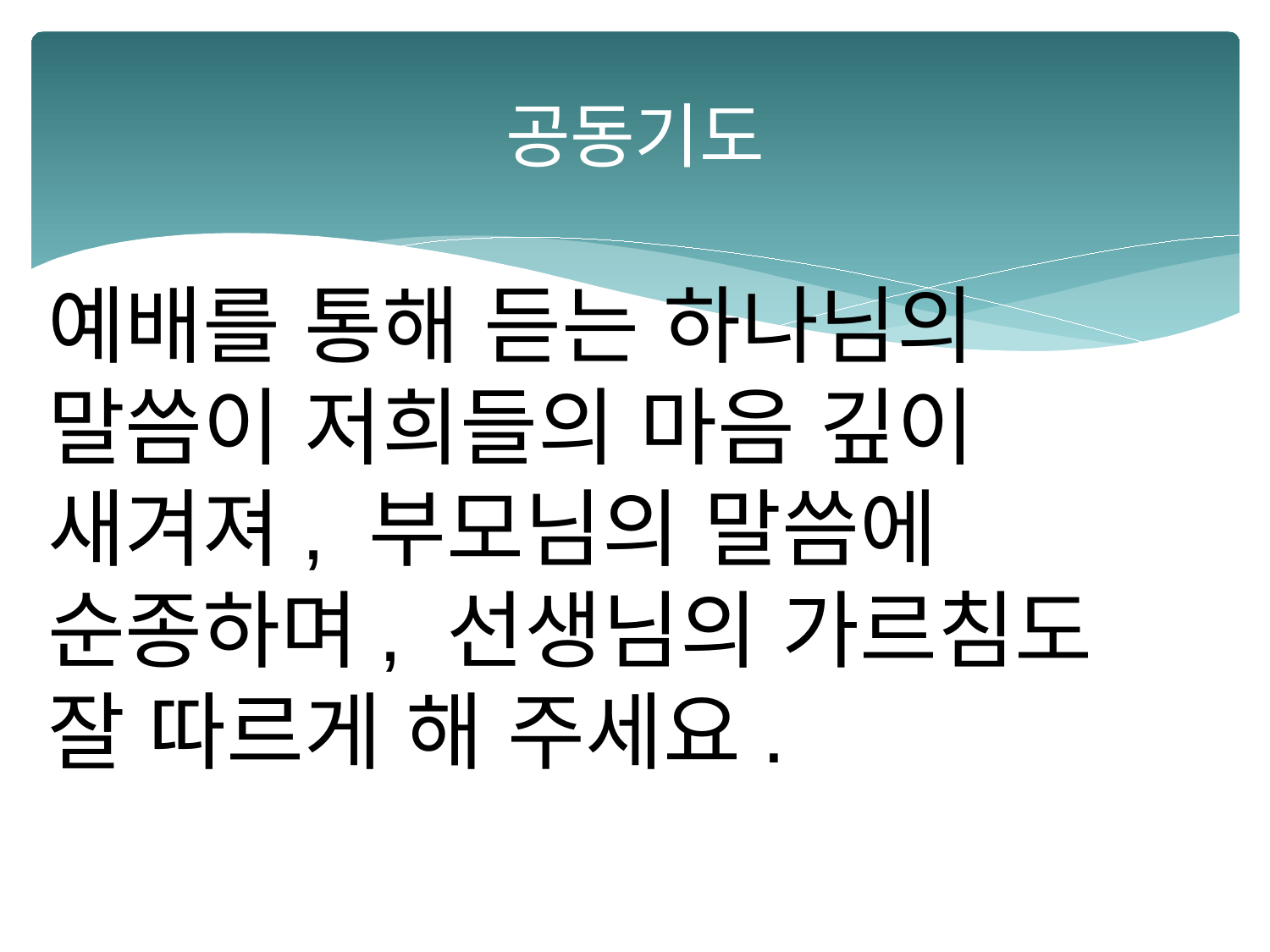

# 공동기도

예배를 통해 듣는 하나님의
말씀이 저희들의 마음 깊이
새겨져, 부모님의 말씀에
순종하며, 선생님의 가르침도
잘 따르게 해 주세요.